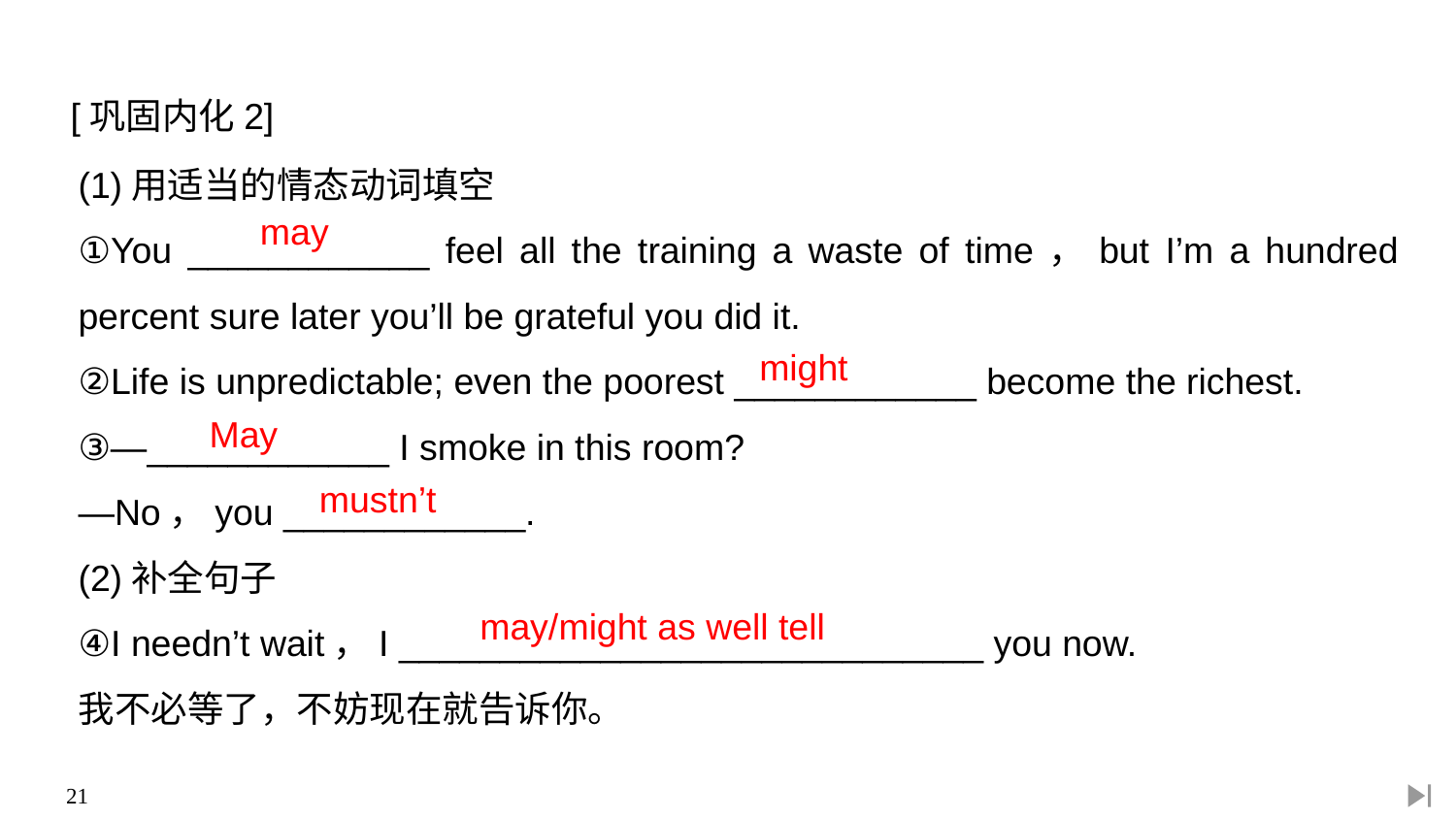

[巩固内化2]
(1)用适当的情态动词填空
①You ____________ feel all the training a waste of time，but I’m a hundred percent sure later you’ll be grateful you did it.
②Life is unpredictable; even the poorest ____________ become the richest.
③—____________ I smoke in this room?
—No，you ____________.
(2)补全句子
④I needn’t wait，I _____________________________ you now.
我不必等了，不妨现在就告诉你。
may
might
May
mustn’t
may/might as well tell